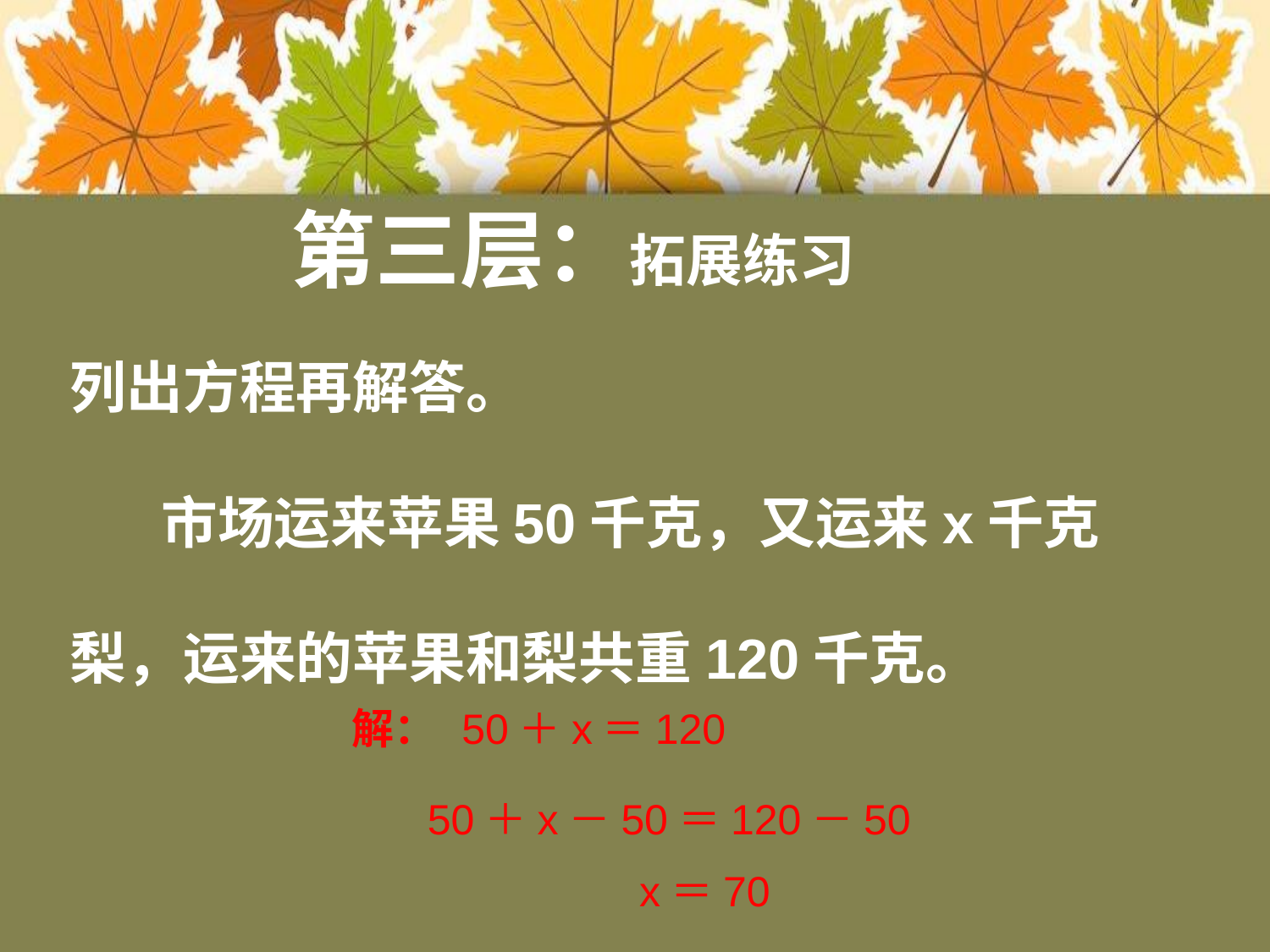

第三层：拓展练习
列出方程再解答。
      市场运来苹果50千克，又运来x千克梨，运来的苹果和梨共重120千克。
解：
50＋x＝120
50＋x－50＝120－50
      x＝70